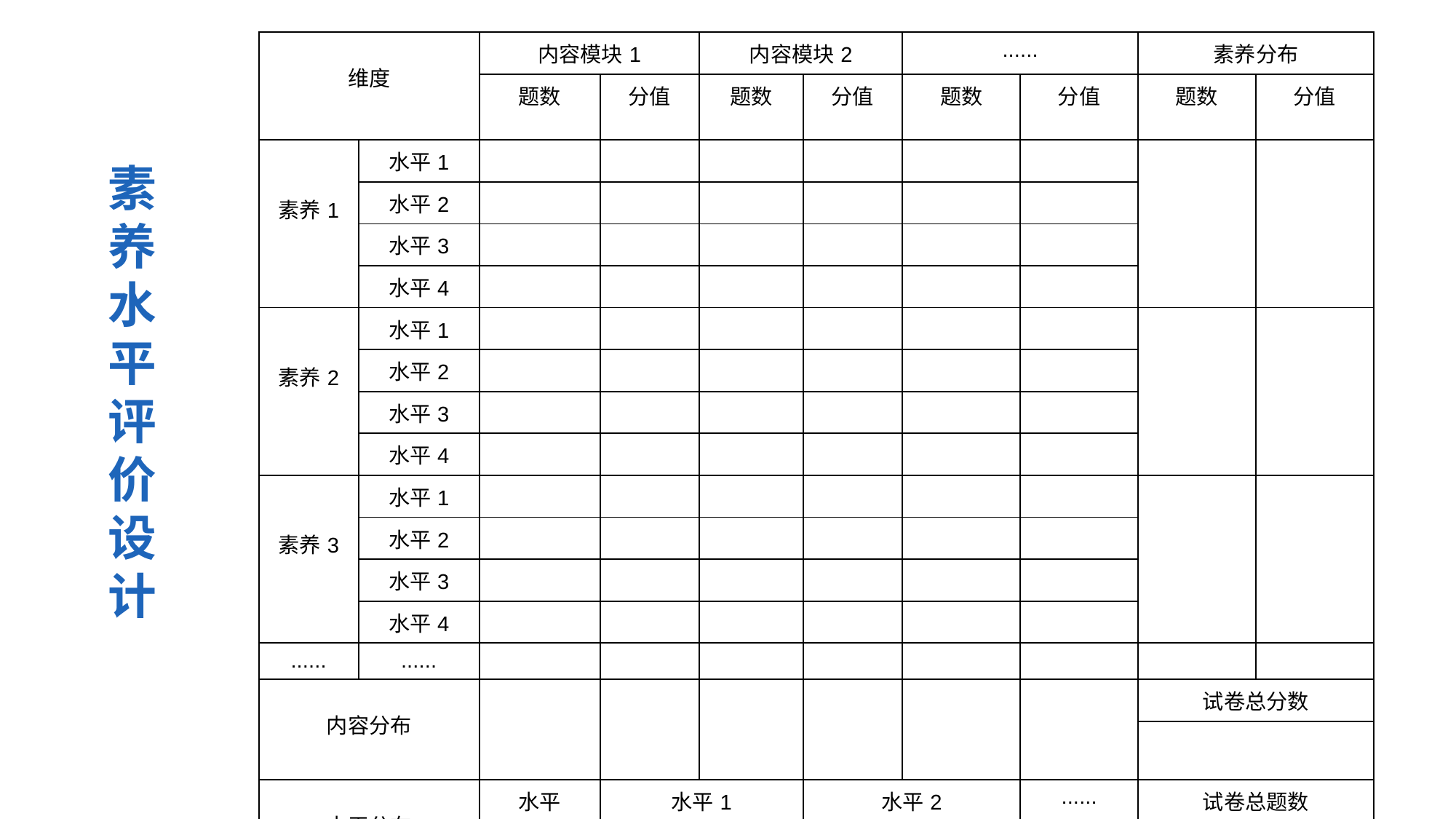

| 维度 |  | 内容模块1 |  | 内容模块2 |  | ...... |  | 素养分布 |  |
| --- | --- | --- | --- | --- | --- | --- | --- | --- | --- |
|  |  | 题数 | 分值 | 题数 | 分值 | 题数 | 分值 | 题数 | 分值 |
| 素养1 | 水平1 |  |  |  |  |  |  |  |  |
|  | 水平2 |  |  |  |  |  |  |  |  |
|  | 水平3 |  |  |  |  |  |  |  |  |
|  | 水平4 |  |  |  |  |  |  |  |  |
| 素养2 | 水平1 |  |  |  |  |  |  |  |  |
|  | 水平2 |  |  |  |  |  |  |  |  |
|  | 水平3 |  |  |  |  |  |  |  |  |
|  | 水平4 |  |  |  |  |  |  |  |  |
| 素养3 | 水平1 |  |  |  |  |  |  |  |  |
|  | 水平2 |  |  |  |  |  |  |  |  |
|  | 水平3 |  |  |  |  |  |  |  |  |
|  | 水平4 |  |  |  |  |  |  |  |  |
| ...... | ...... |  |  |  |  |  |  |  |  |
| 内容分布 |  |  |  |  |  |  |  | 试卷总分数 |  |
|  |  |  |  |  |  |  |  |  |  |
| 水平分布 |  | 水平 | 水平1 |  | 水平2 |  | ...... | 试卷总题数 |  |
|  |  | 题数 |  |  |  |  |  |  |  |
|  |  | 分数 |  |  |  |  |  |  |  |
素养水平评价设计